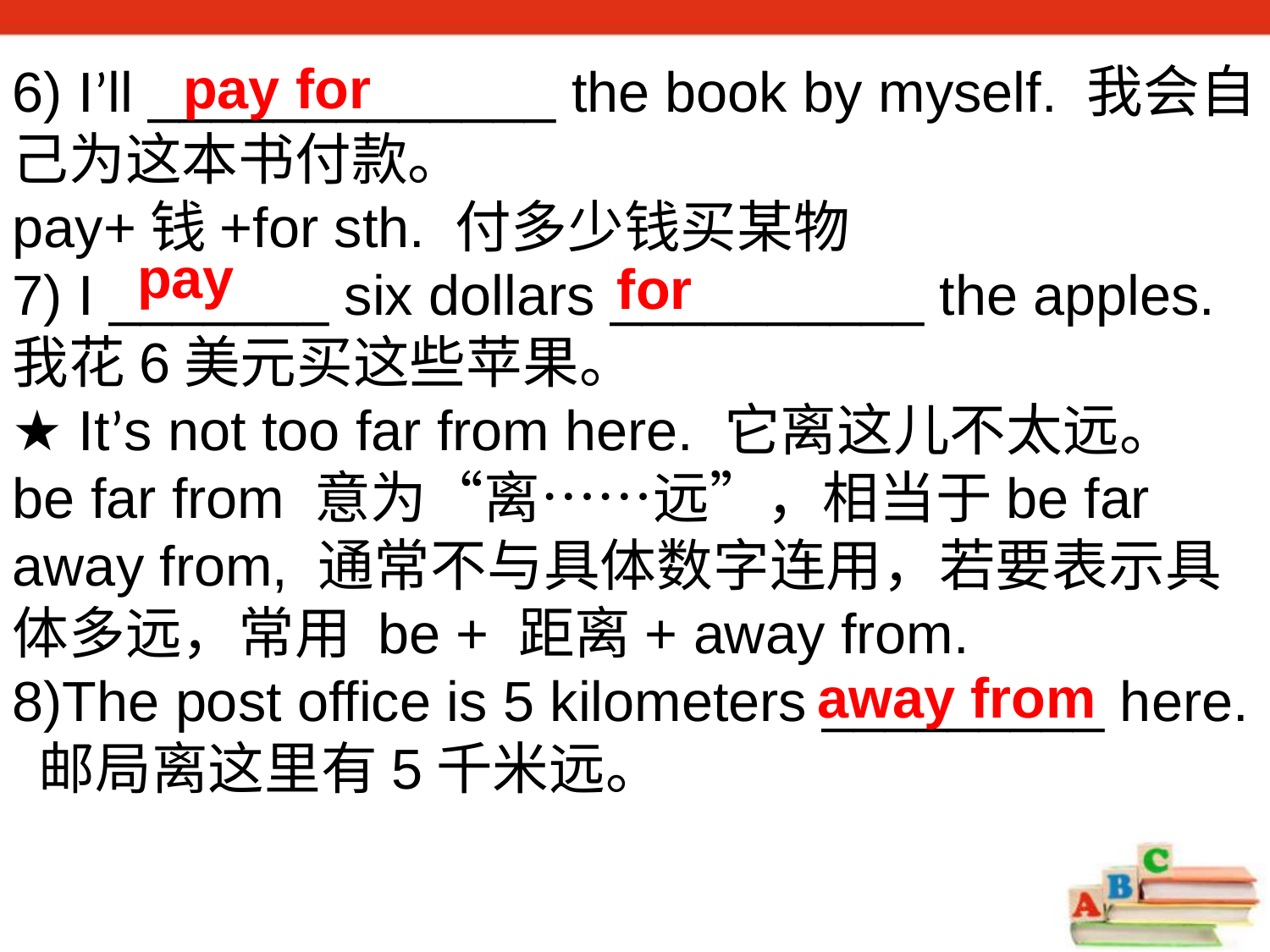

pay for
6) I’ll _____________ the book by myself. 我会自己为这本书付款。
pay+钱+for sth. 付多少钱买某物
7) I _______ six dollars __________ the apples. 我花6美元买这些苹果。
★ It’s not too far from here. 它离这儿不太远。
be far from 意为“离……远”，相当于be far away from, 通常不与具体数字连用，若要表示具体多远，常用 be + 距离+ away from.
8)The post office is 5 kilometers _________ here.
 邮局离这里有5千米远。
pay
for
away from